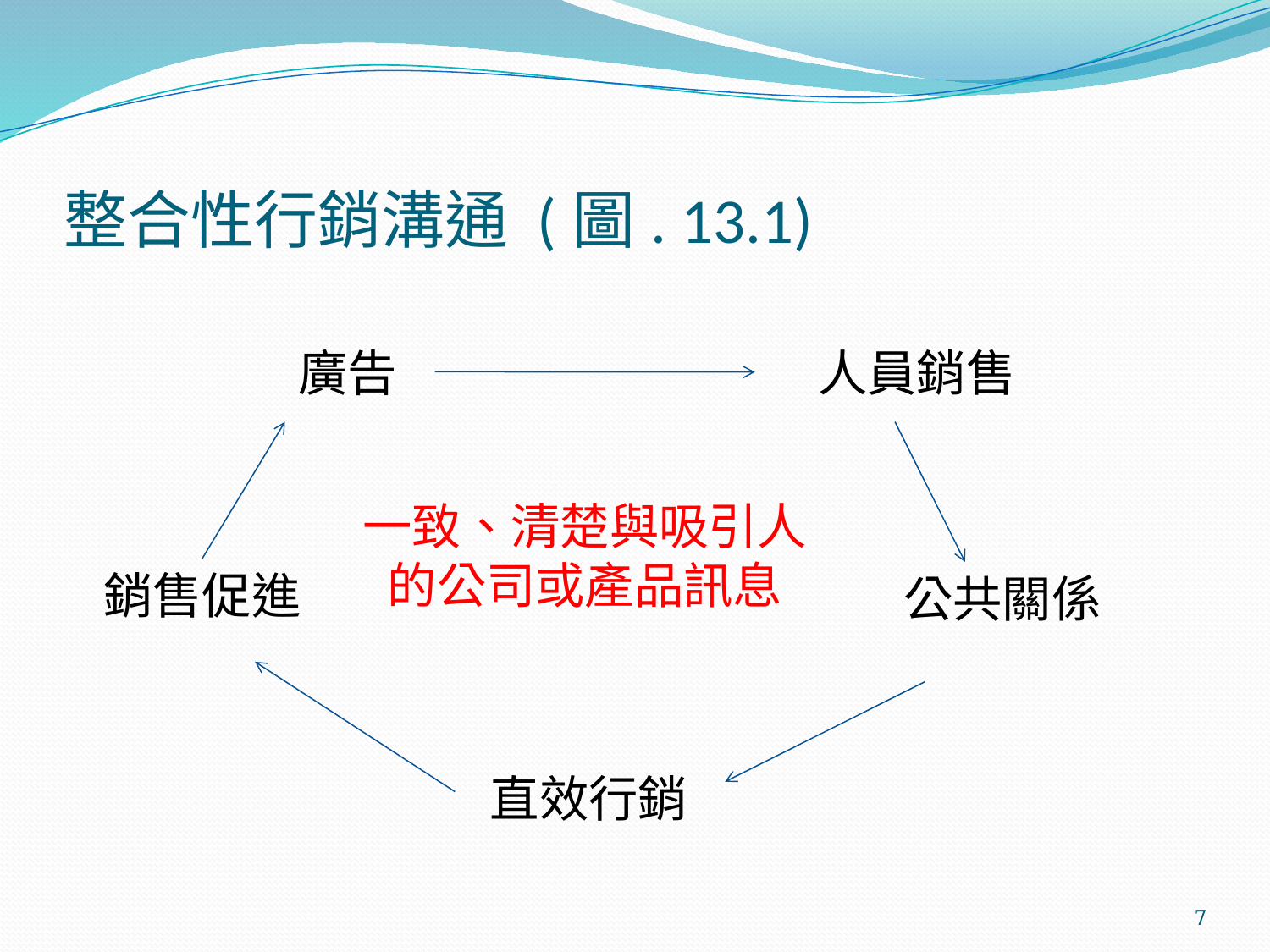

# 整合性行銷溝通 (圖. 13.1)
廣告
人員銷售
一致、清楚與吸引人的公司或產品訊息
銷售促進
公共關係
直效行銷
7